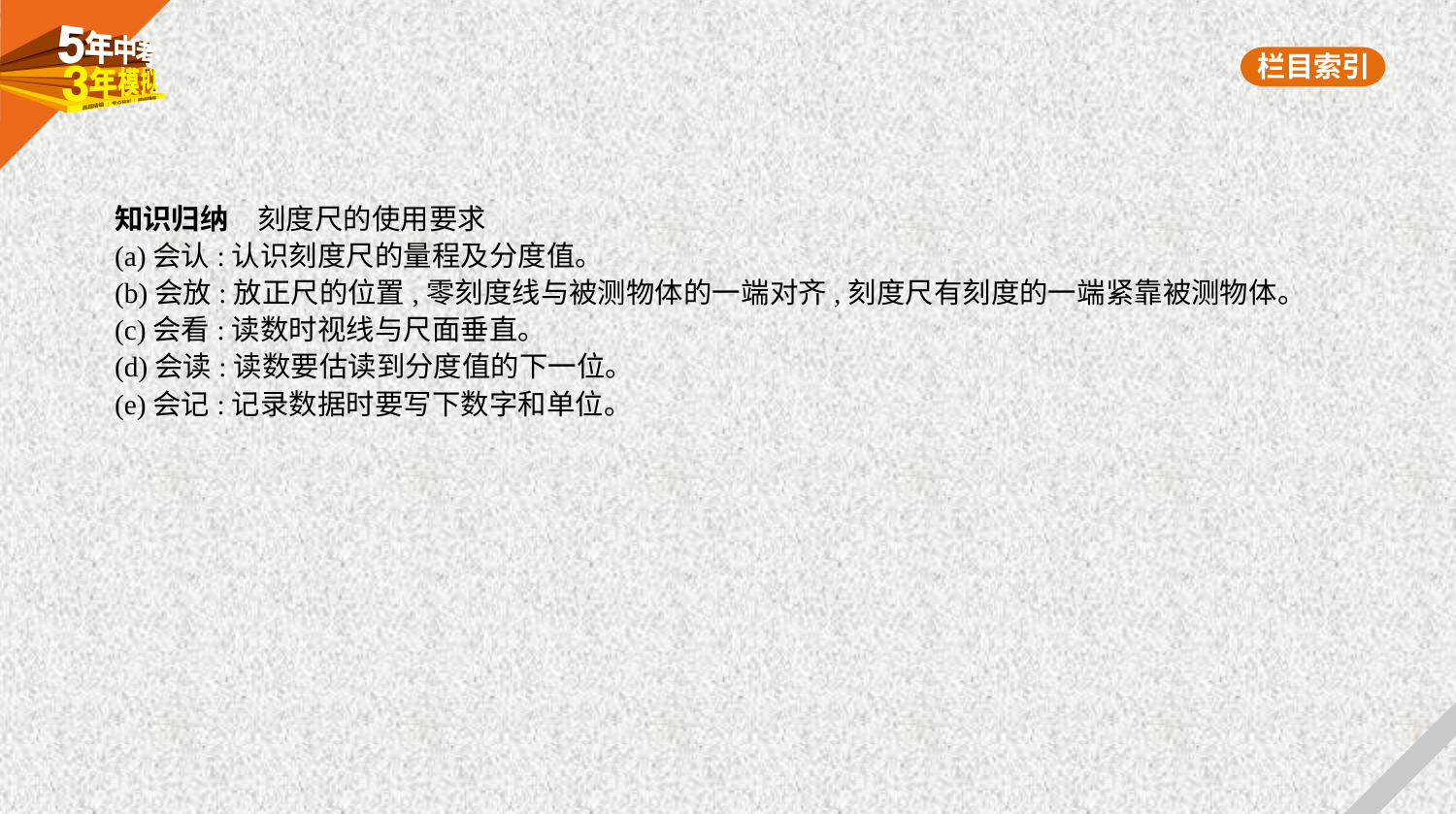

知识归纳　刻度尺的使用要求
(a)会认:认识刻度尺的量程及分度值。
(b)会放:放正尺的位置,零刻度线与被测物体的一端对齐,刻度尺有刻度的一端紧靠被测物体。
(c)会看:读数时视线与尺面垂直。
(d)会读:读数要估读到分度值的下一位。
(e)会记:记录数据时要写下数字和单位。